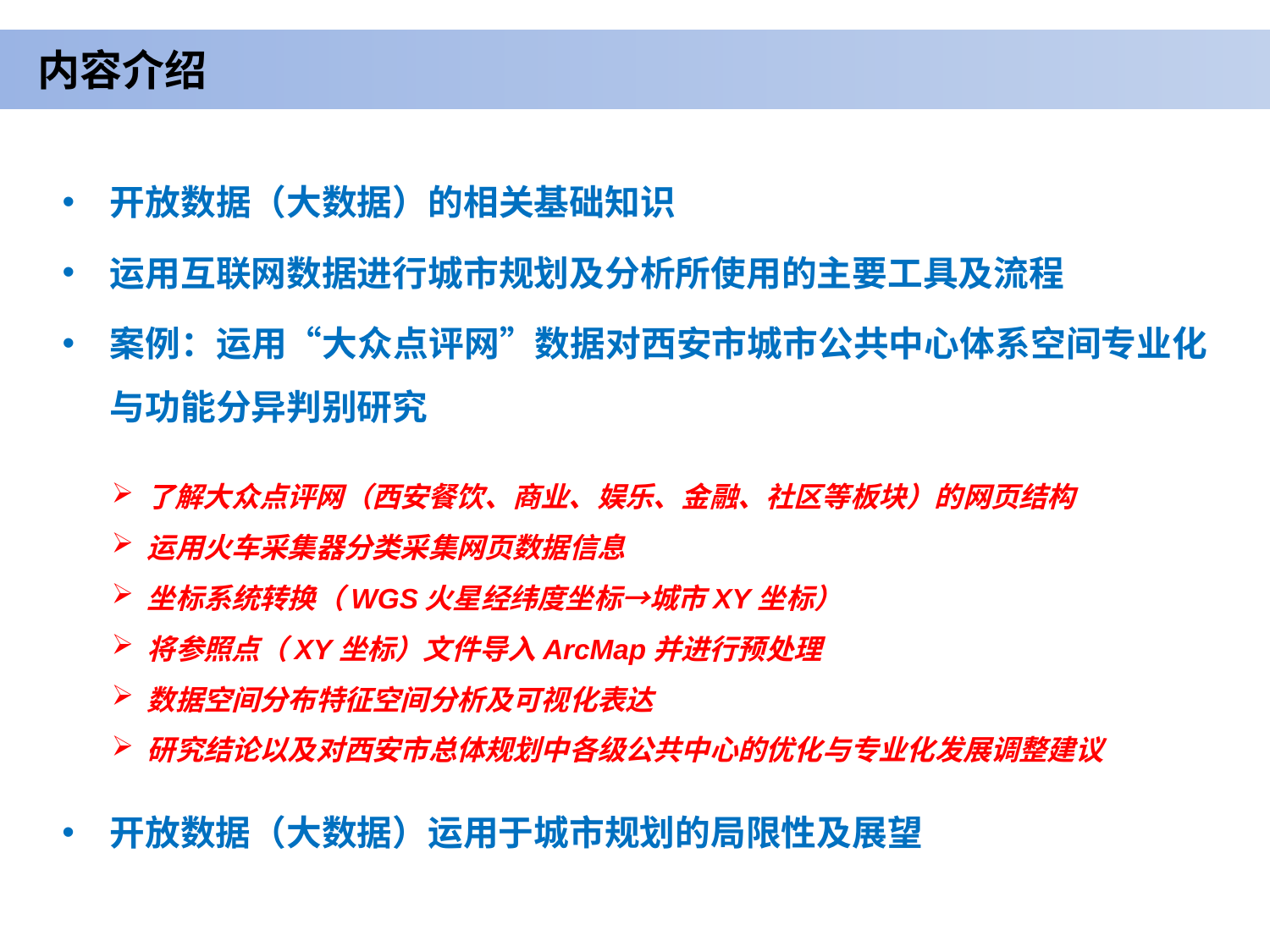

内容介绍
开放数据（大数据）的相关基础知识
运用互联网数据进行城市规划及分析所使用的主要工具及流程
案例：运用“大众点评网”数据对西安市城市公共中心体系空间专业化与功能分异判别研究

 了解大众点评网（西安餐饮、商业、娱乐、金融、社区等板块）的网页结构
 运用火车采集器分类采集网页数据信息
 坐标系统转换（WGS火星经纬度坐标→城市XY坐标）
 将参照点（XY坐标）文件导入ArcMap并进行预处理
 数据空间分布特征空间分析及可视化表达
 研究结论以及对西安市总体规划中各级公共中心的优化与专业化发展调整建议
开放数据（大数据）运用于城市规划的局限性及展望